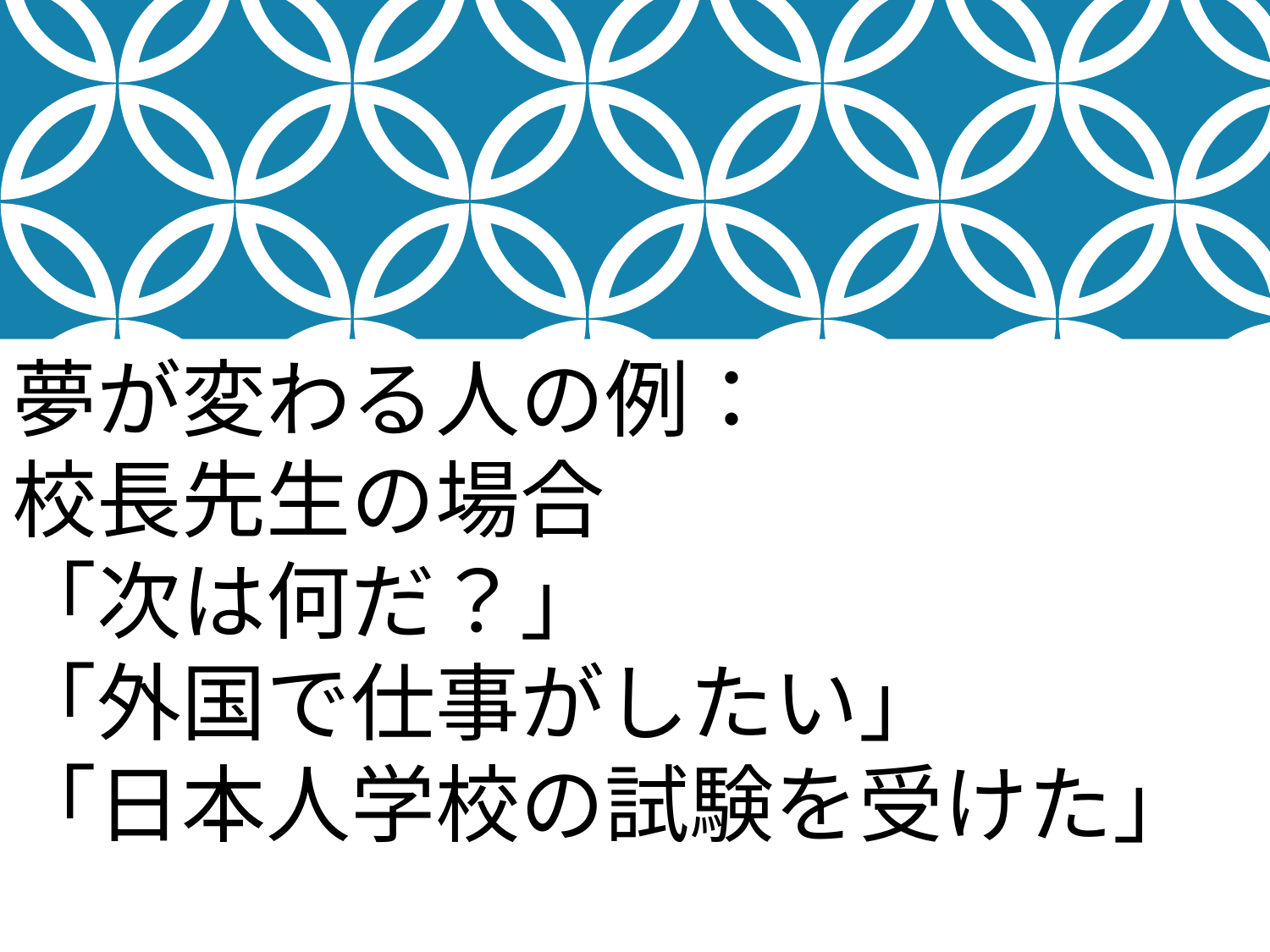

夢が変わる人の例：
校長先生の場合
「次は何だ？」
「外国で仕事がしたい」
「日本人学校の試験を受けた」